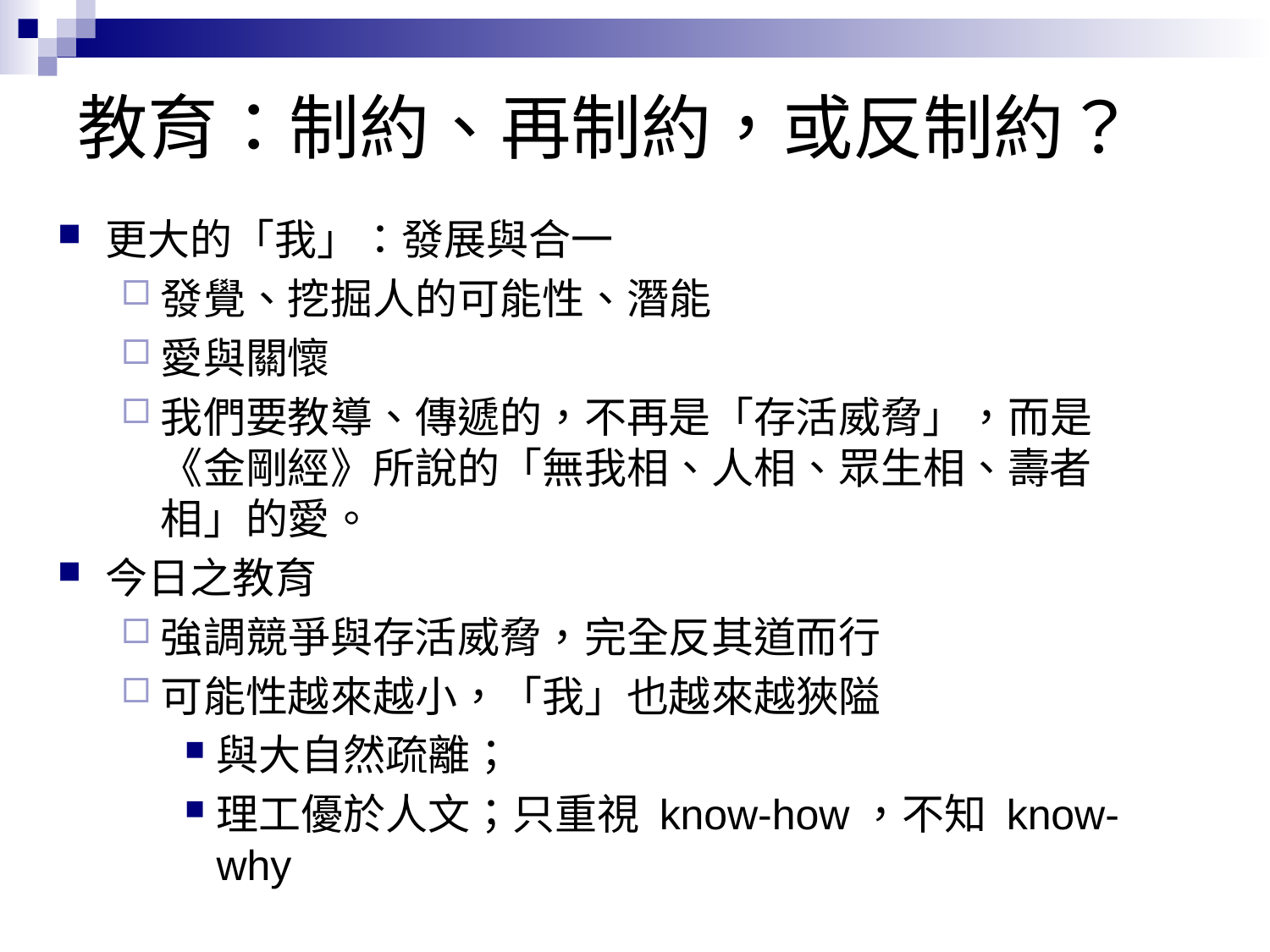

# 教育：制約、再制約，或反制約？
更大的「我」：發展與合一
發覺、挖掘人的可能性、潛能
愛與關懷
我們要教導、傳遞的，不再是「存活威脅」，而是《金剛經》所說的「無我相、人相、眾生相、壽者相」的愛。
今日之教育
強調競爭與存活威脅，完全反其道而行
可能性越來越小，「我」也越來越狹隘
與大自然疏離；
理工優於人文；只重視 know-how，不知 know-why